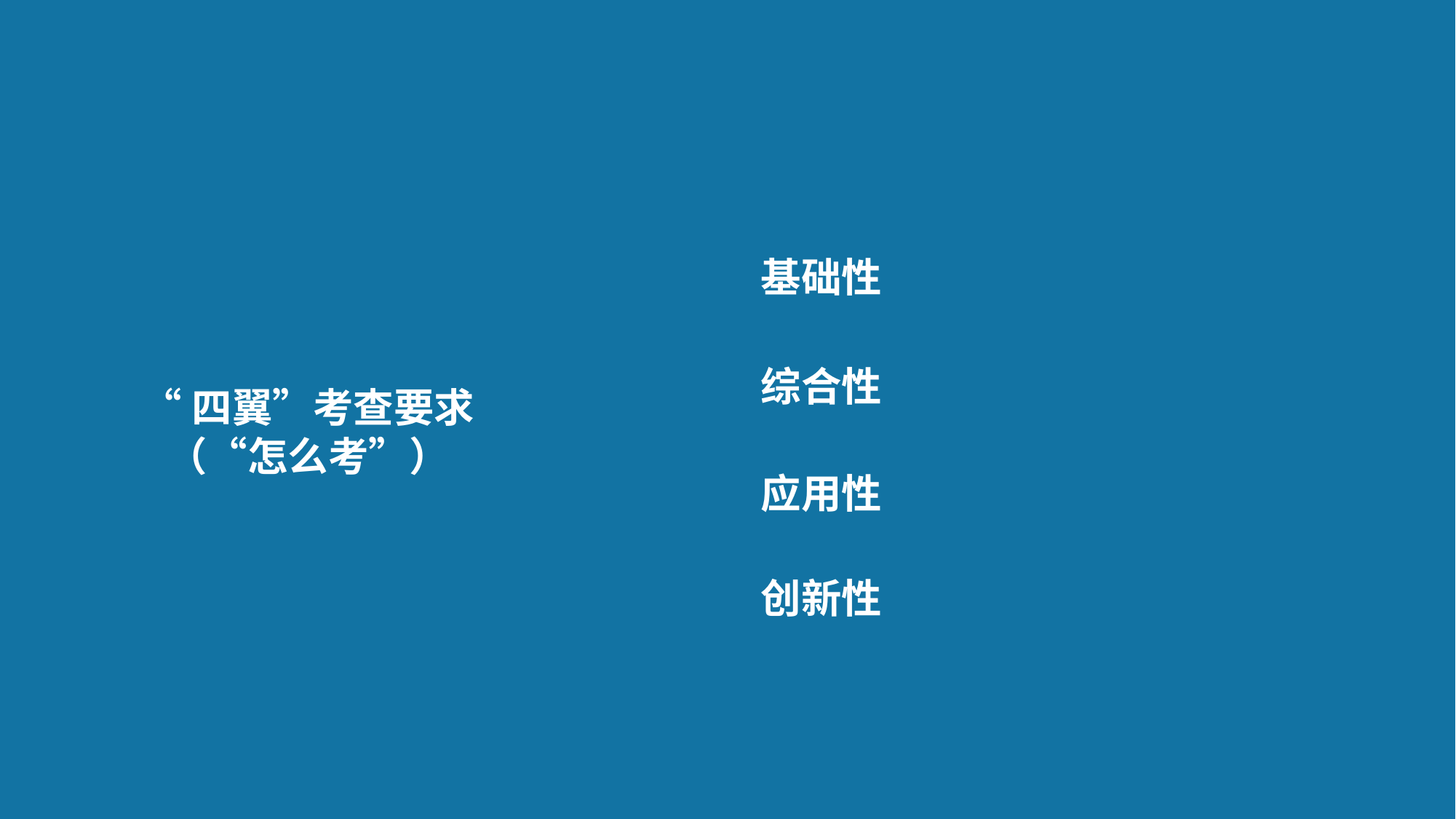

“四翼”（考查要求）：“怎么考”

基础性
综合性
“四翼”考查要求
（“怎么考”）
应用性
创新性